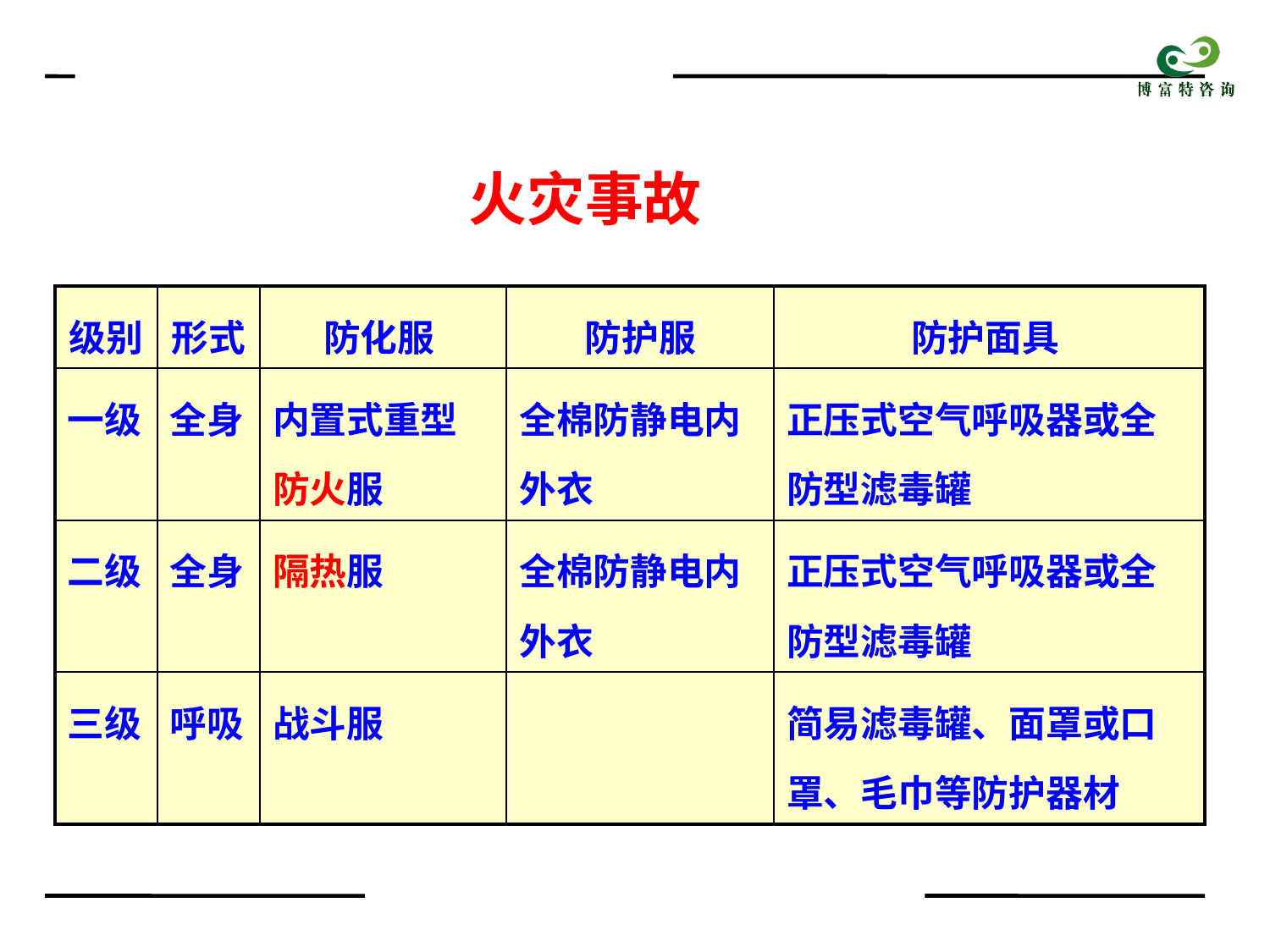

火灾事故
| 级别 | 形式 | 防化服 | 防护服 | 防护面具 |
| --- | --- | --- | --- | --- |
| 一级 | 全身 | 内置式重型防火服 | 全棉防静电内外衣 | 正压式空气呼吸器或全防型滤毒罐 |
| 二级 | 全身 | 隔热服 | 全棉防静电内外衣 | 正压式空气呼吸器或全防型滤毒罐 |
| 三级 | 呼吸 | 战斗服 |  | 简易滤毒罐、面罩或口罩、毛巾等防护器材 |